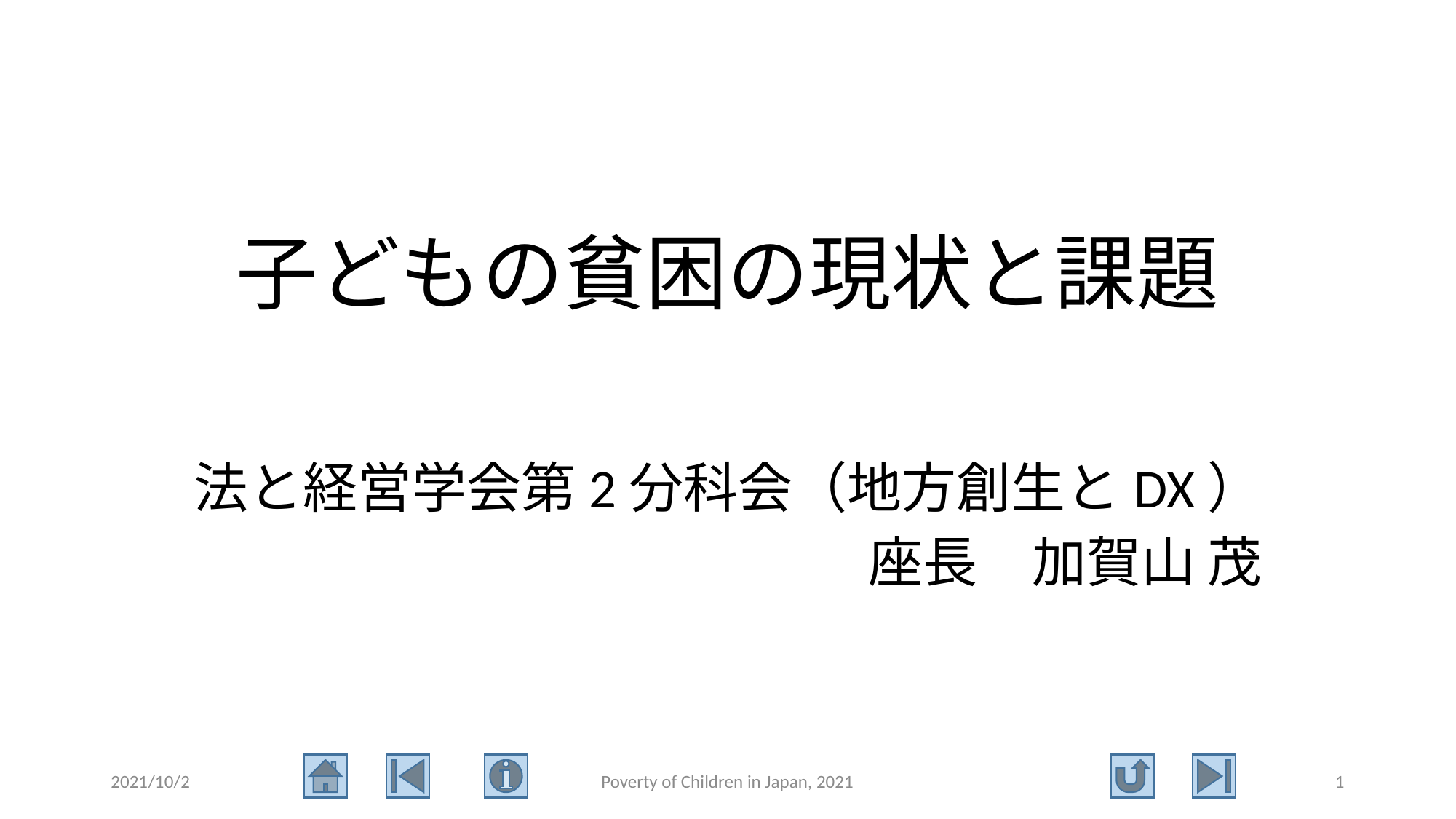

# 子どもの貧困の現状と課題
法と経営学会第2分科会（地方創生とDX）
座長　加賀山 茂
2021/10/2
Poverty of Children in Japan, 2021
1